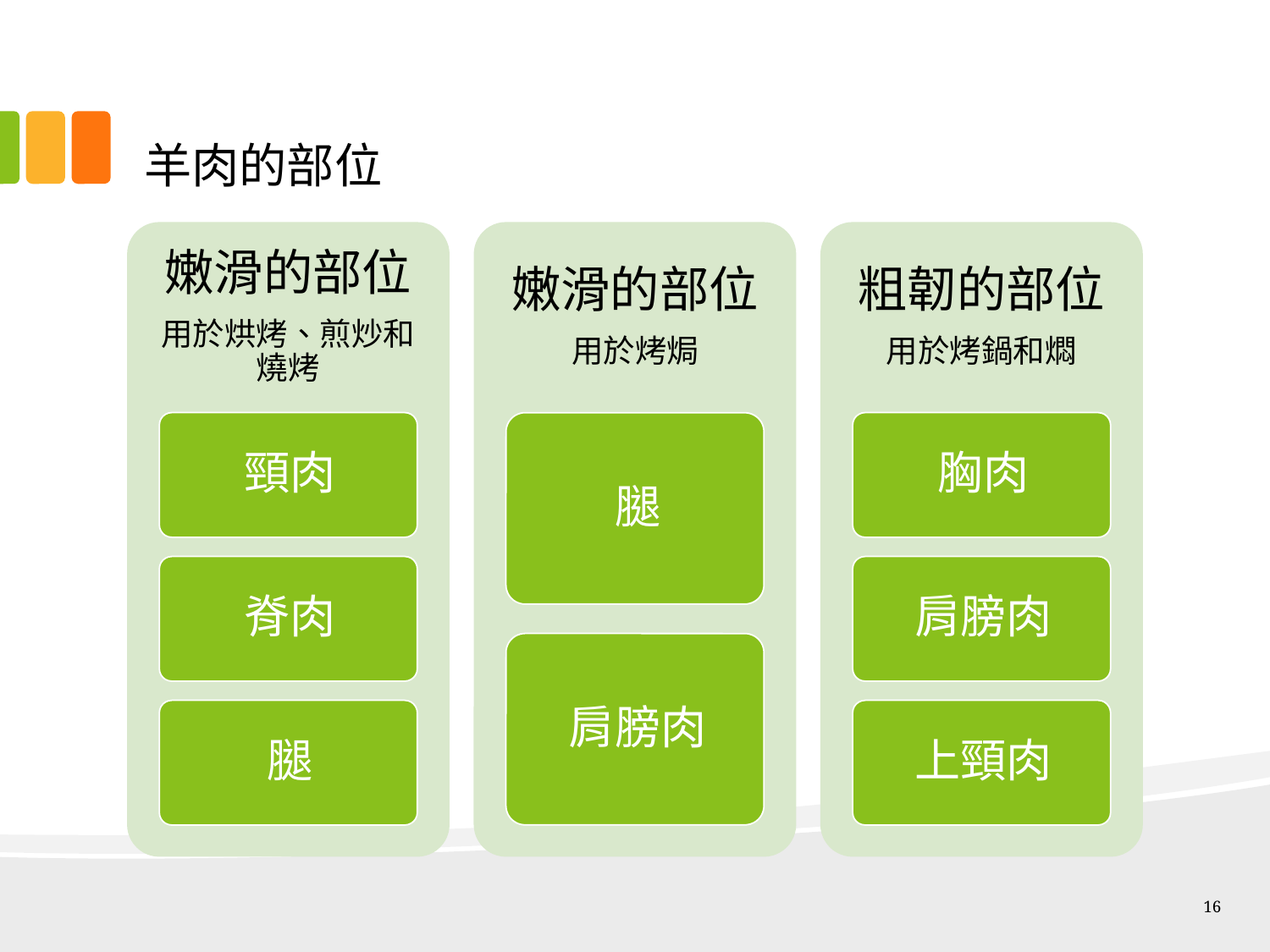

# 羊肉的部位
嫩滑的部位
用於烘烤、煎炒和燒烤
頸肉
脊肉
腿
嫩滑的部位
用於烤焗
腿
肩膀肉
粗韌的部位
用於烤鍋和燜
胸肉
肩膀肉
上頸肉
16